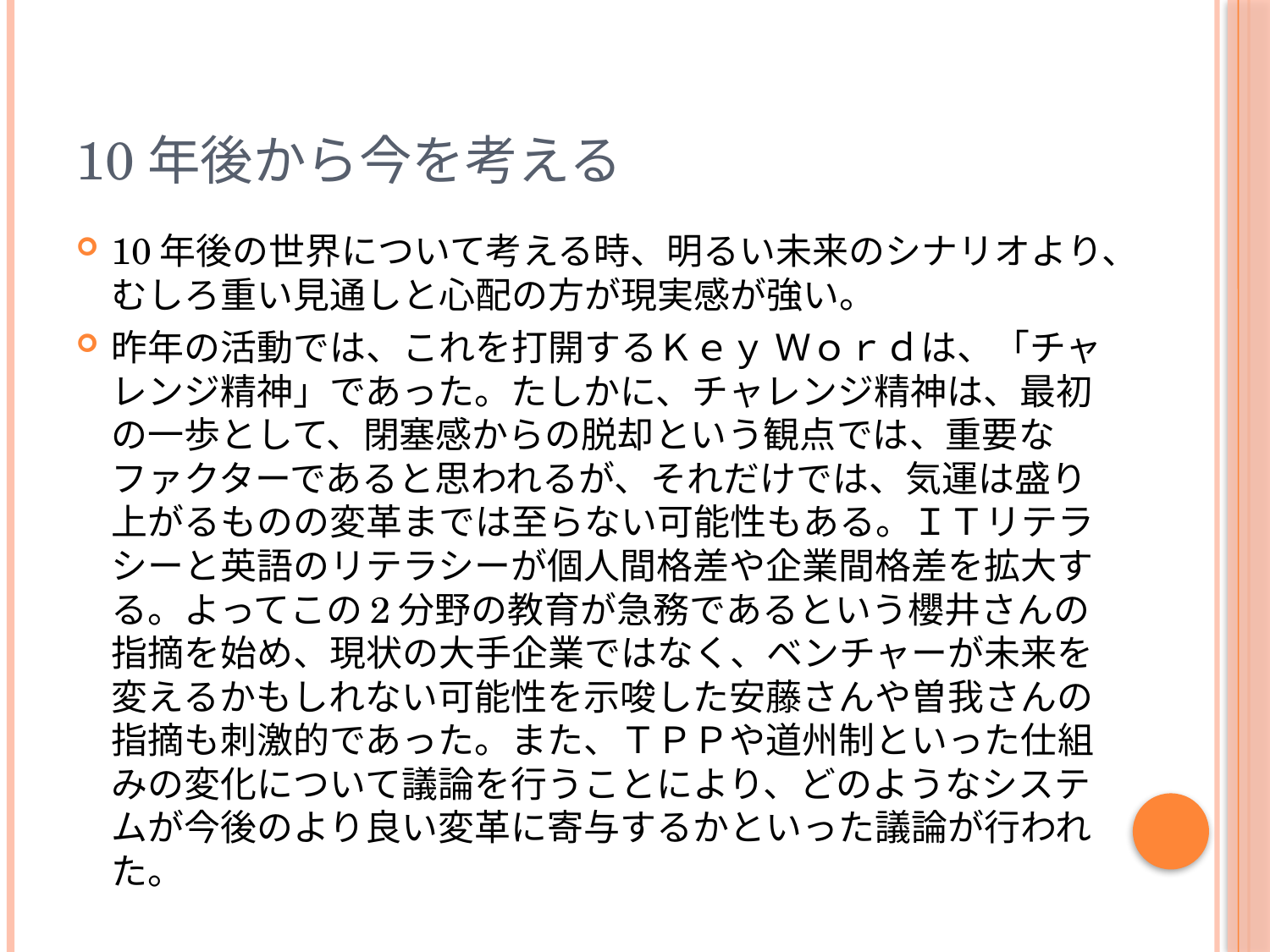

# 10年後から今を考える
10年後の世界について考える時、明るい未来のシナリオより、むしろ重い見通しと心配の方が現実感が強い。
昨年の活動では、これを打開するＫｅｙ Ｗｏｒｄは、「チャレンジ精神」であった。たしかに、チャレンジ精神は、最初の一歩として、閉塞感からの脱却という観点では、重要なファクターであると思われるが、それだけでは、気運は盛り上がるものの変革までは至らない可能性もある。ＩＴリテラシーと英語のリテラシーが個人間格差や企業間格差を拡大する。よってこの2分野の教育が急務であるという櫻井さんの指摘を始め、現状の大手企業ではなく、ベンチャーが未来を変えるかもしれない可能性を示唆した安藤さんや曽我さんの指摘も刺激的であった。また、ＴＰＰや道州制といった仕組みの変化について議論を行うことにより、どのようなシステムが今後のより良い変革に寄与するかといった議論が行われた。